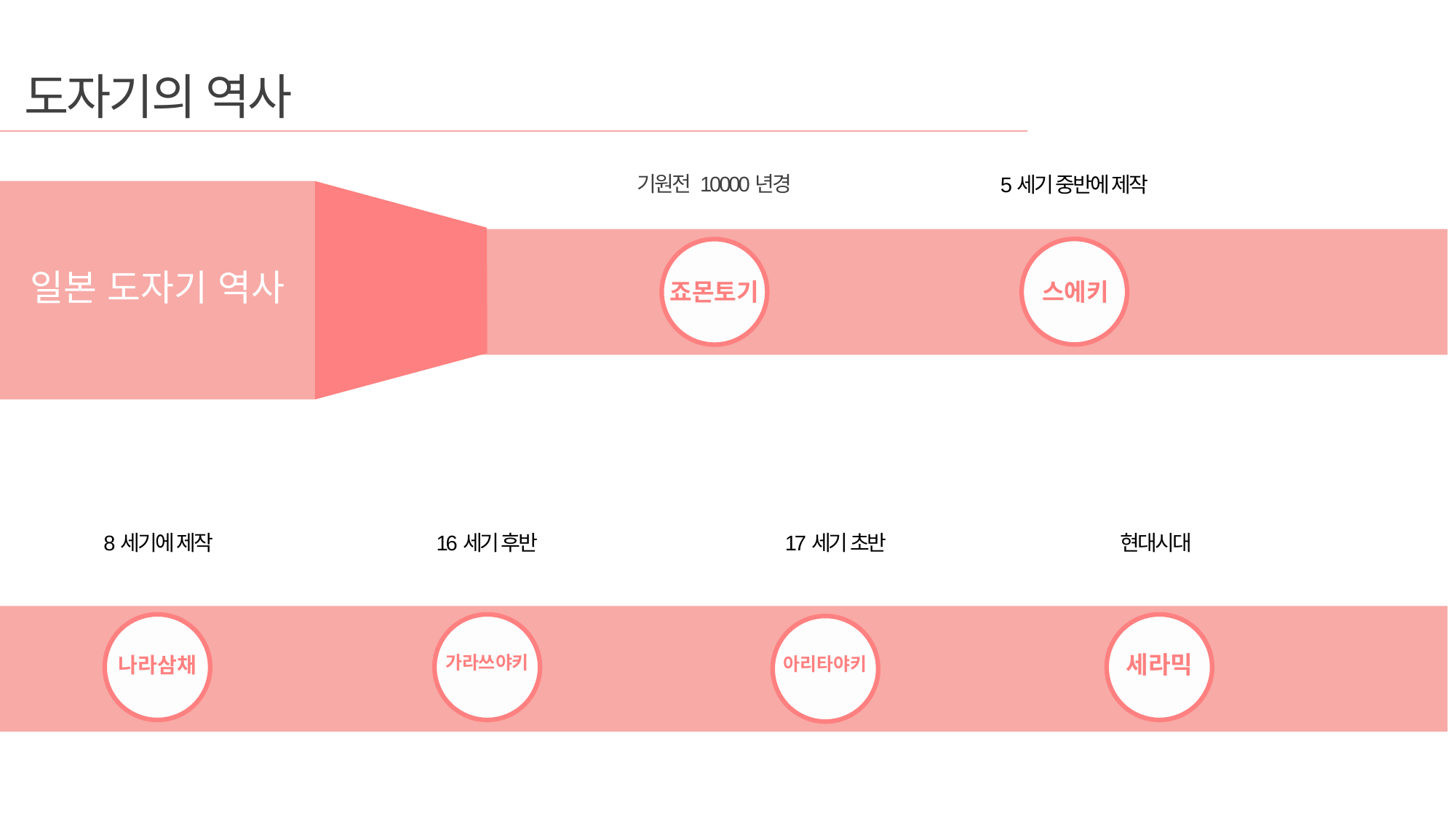

도자기의 역사
기원전 10000년경
5세기 중반에 제작

스에키

죠몬토기
일본 도자기 역사
8세기에 제작
17세기 초반
현대시대
16세기 후반

나라삼채

가라쓰야키

세라믹

아리타야키